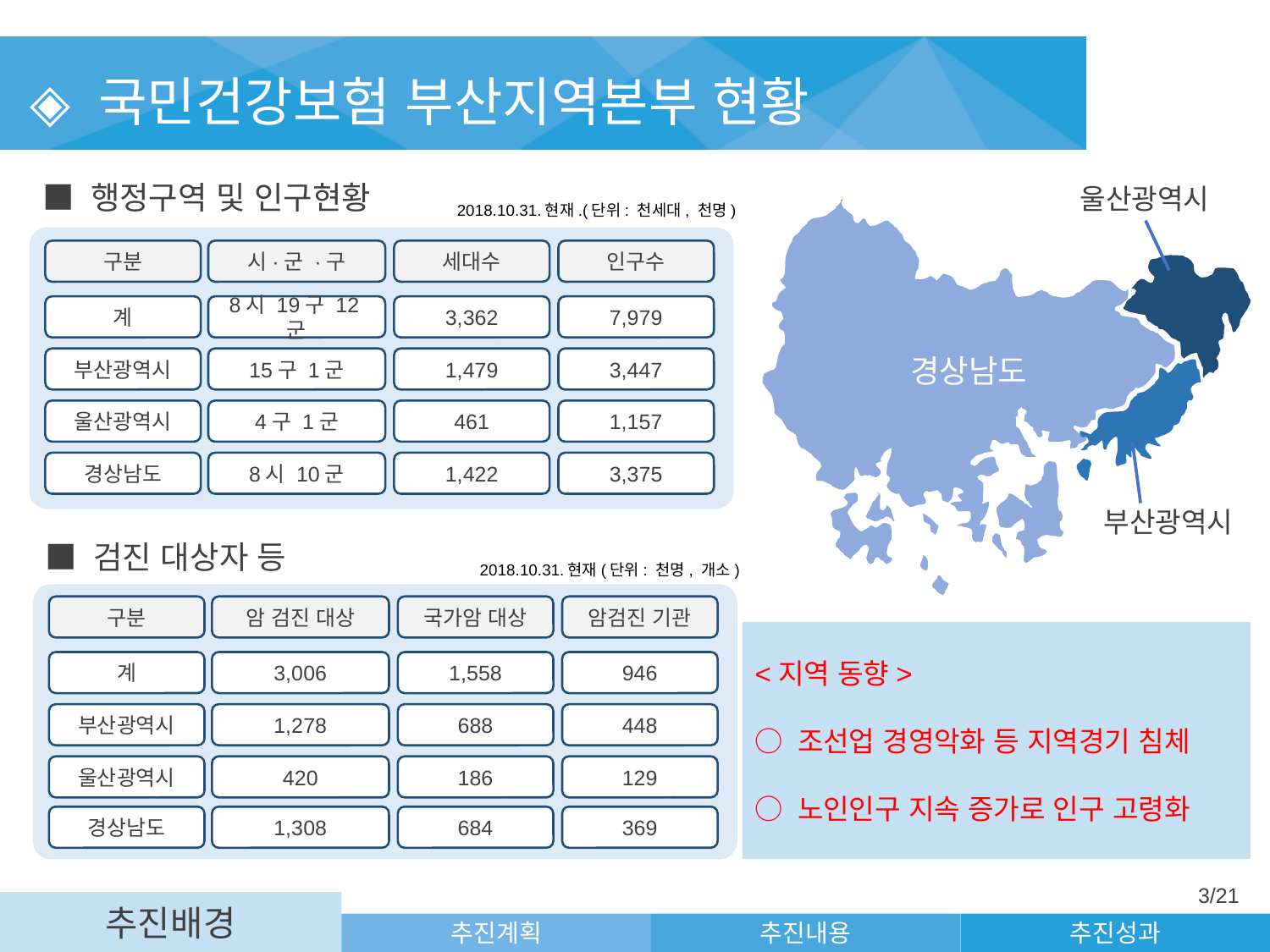

◈ 국민건강보험 부산지역본부 현황
■ 행정구역 및 인구현황
울산광역시
경상남도

부산광역시
2018.10.31.현재.(단위: 천세대, 천명)

구분
시·군 ·구
세대수
인구수
계
8시 19구 12군
3,362
7,979
부산광역시
15구 1군
1,479
3,447
울산광역시
4구 1군
461
1,157
경상남도
8시 10군
1,422
3,375
■ 검진 대상자 등
2018.10.31.현재(단위: 천명, 개소)

구분
암 검진 대상
국가암 대상
암검진 기관
<지역 동향>

○ 조선업 경영악화 등 지역경기 침체

○ 노인인구 지속 증가로 인구 고령화
계
3,006
1,558
946
부산광역시
1,278
688
448
울산광역시
420
186
129
경상남도
1,308
684
369
3/21
추진배경
추진계획
추진내용
추진성과